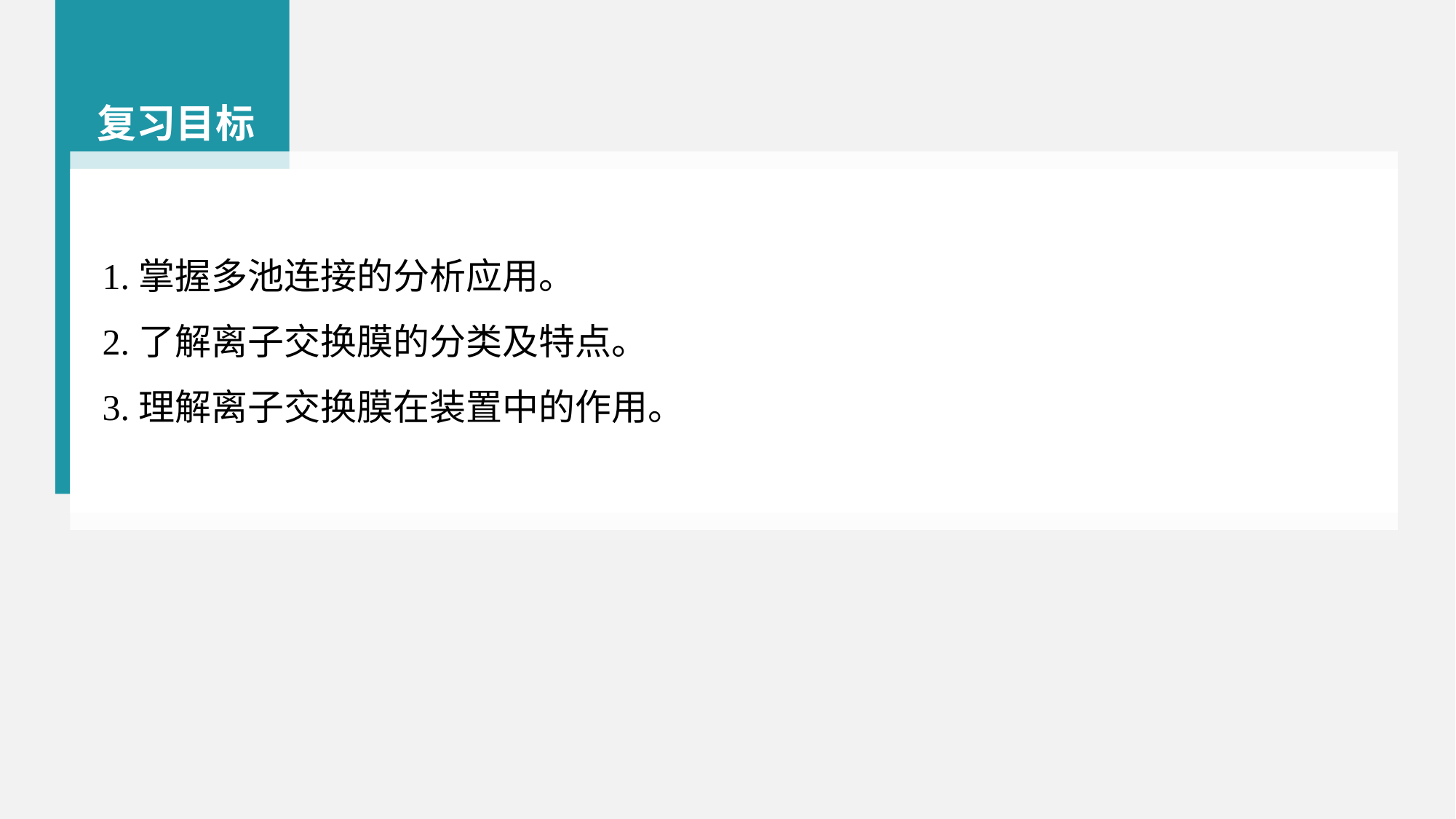

复习目标

1.掌握多池连接的分析应用。
2.了解离子交换膜的分类及特点。
3.理解离子交换膜在装置中的作用。